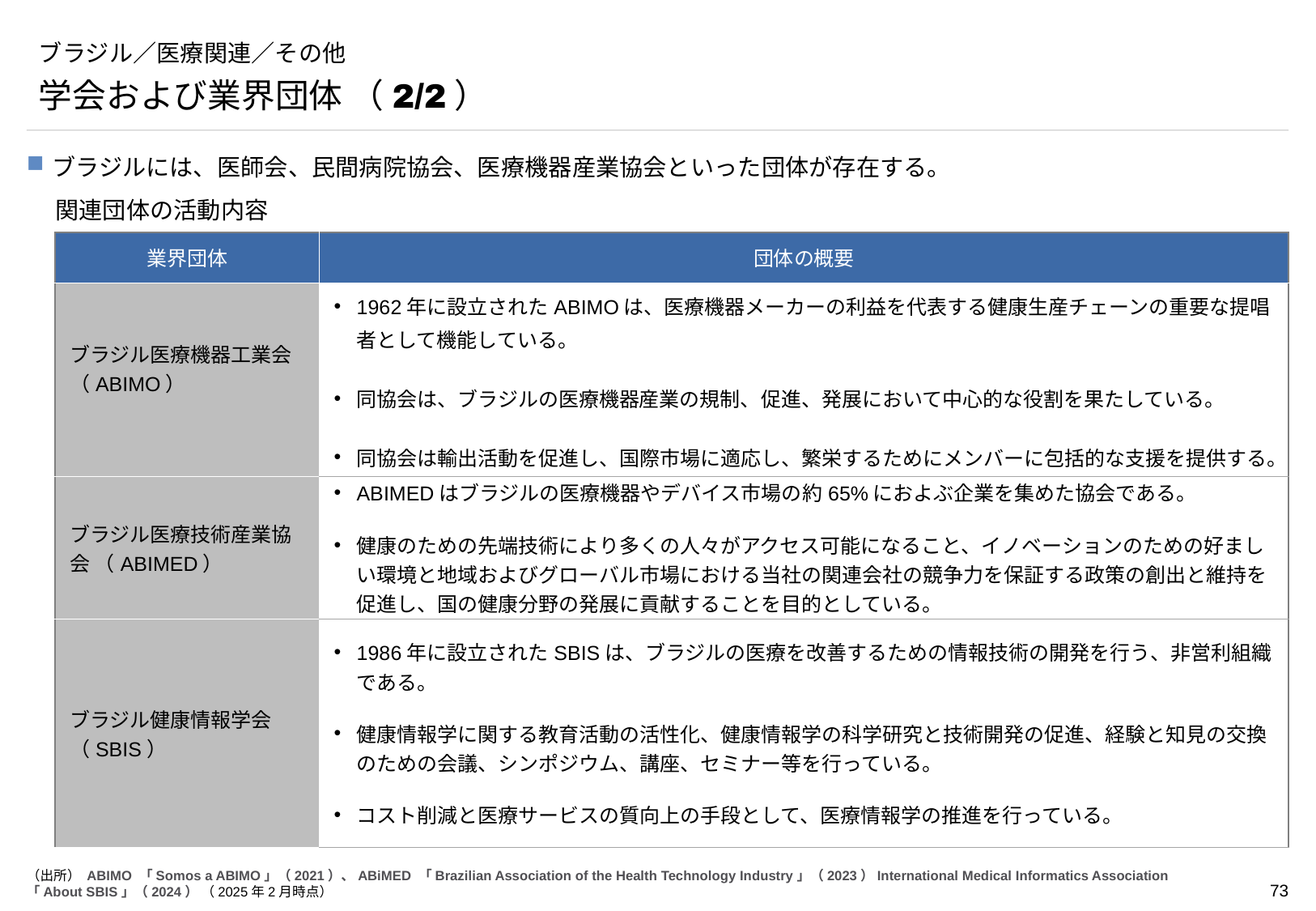

# ブラジル／医療関連／その他
学会および業界団体 （2/2）
ブラジルには、医師会、民間病院協会、医療機器産業協会といった団体が存在する。
関連団体の活動内容
| 業界団体 | 団体の概要 |
| --- | --- |
| ブラジル医療機器工業会 （ABIMO） | 1962年に設立されたABIMOは、医療機器メーカーの利益を代表する健康生産チェーンの重要な提唱者として機能している。 同協会は、ブラジルの医療機器産業の規制、促進、発展において中心的な役割を果たしている。 同協会は輸出活動を促進し、国際市場に適応し、繁栄するためにメンバーに包括的な支援を提供する。 |
| ブラジル医療技術産業協会 （ABIMED） | ABIMEDはブラジルの医療機器やデバイス市場の約65%におよぶ企業を集めた協会である。 健康のための先端技術により多くの人々がアクセス可能になること、イノベーションのための好ましい環境と地域およびグローバル市場における当社の関連会社の競争力を保証する政策の創出と維持を促進し、国の健康分野の発展に貢献することを目的としている。 |
| ブラジル健康情報学会 （SBIS） | 1986年に設立されたSBISは、ブラジルの医療を改善するための情報技術の開発を行う、非営利組織である。 健康情報学に関する教育活動の活性化、健康情報学の科学研究と技術開発の促進、経験と知見の交換のための会議、シンポジウム、講座、セミナー等を行っている。 コスト削減と医療サービスの質向上の手段として、医療情報学の推進を行っている。 |
（出所） ABIMO 「Somos a ABIMO」（2021）、ABiMED 「Brazilian Association of the Health Technology Industry」（2023）International Medical Informatics Association 「About SBIS」（2024） （2025年2月時点）